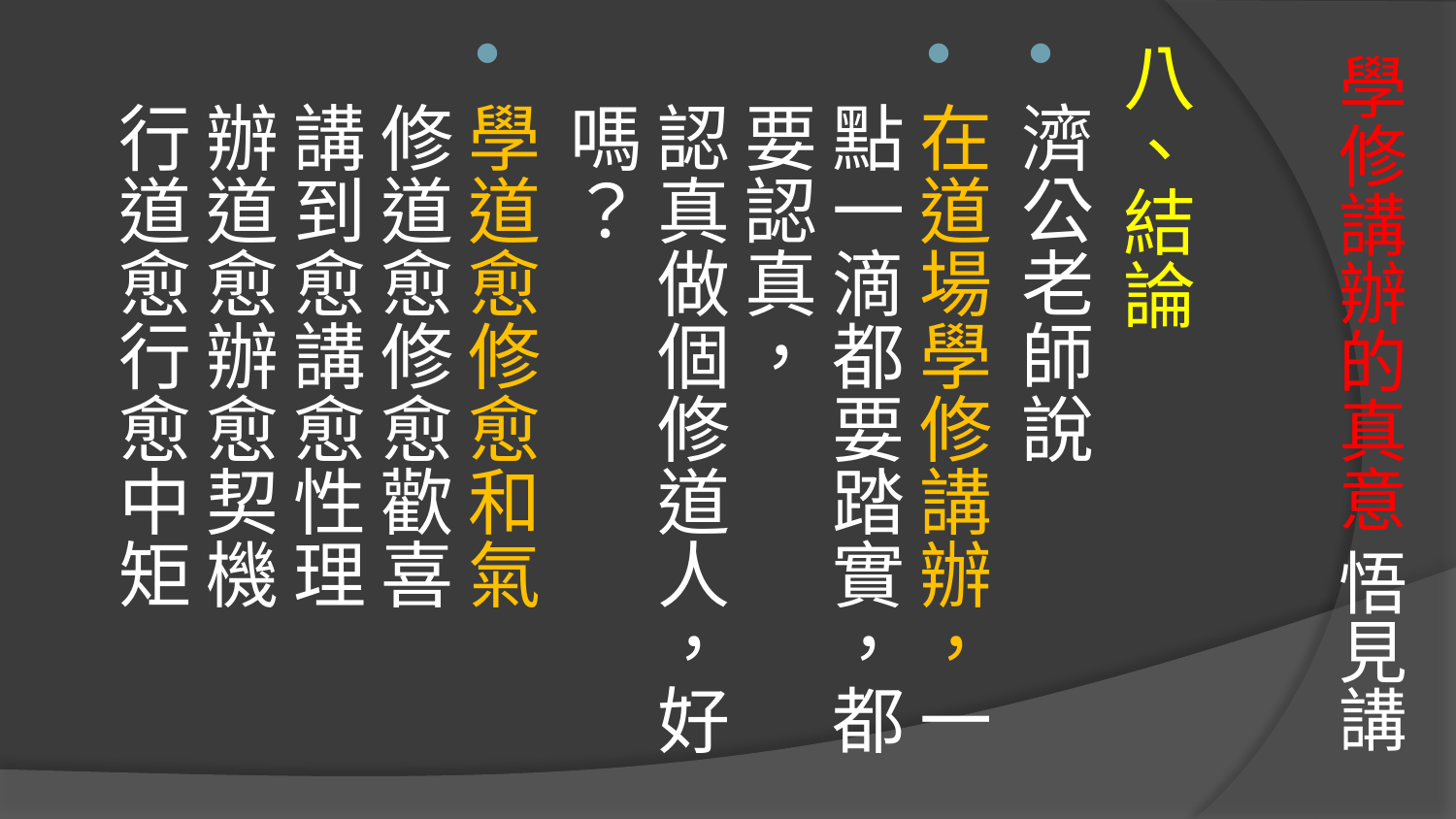

八、結論
濟公老師說
在道場學修講辦，一點一滴都要踏實，都要認真，
認真做個修道人，好嗎？
學道愈修愈和氣 
修道愈修愈歡喜
講到愈講愈性理 
辦道愈辦愈契機
行道愈行愈中矩

# 學修講辦的真意 悟見講